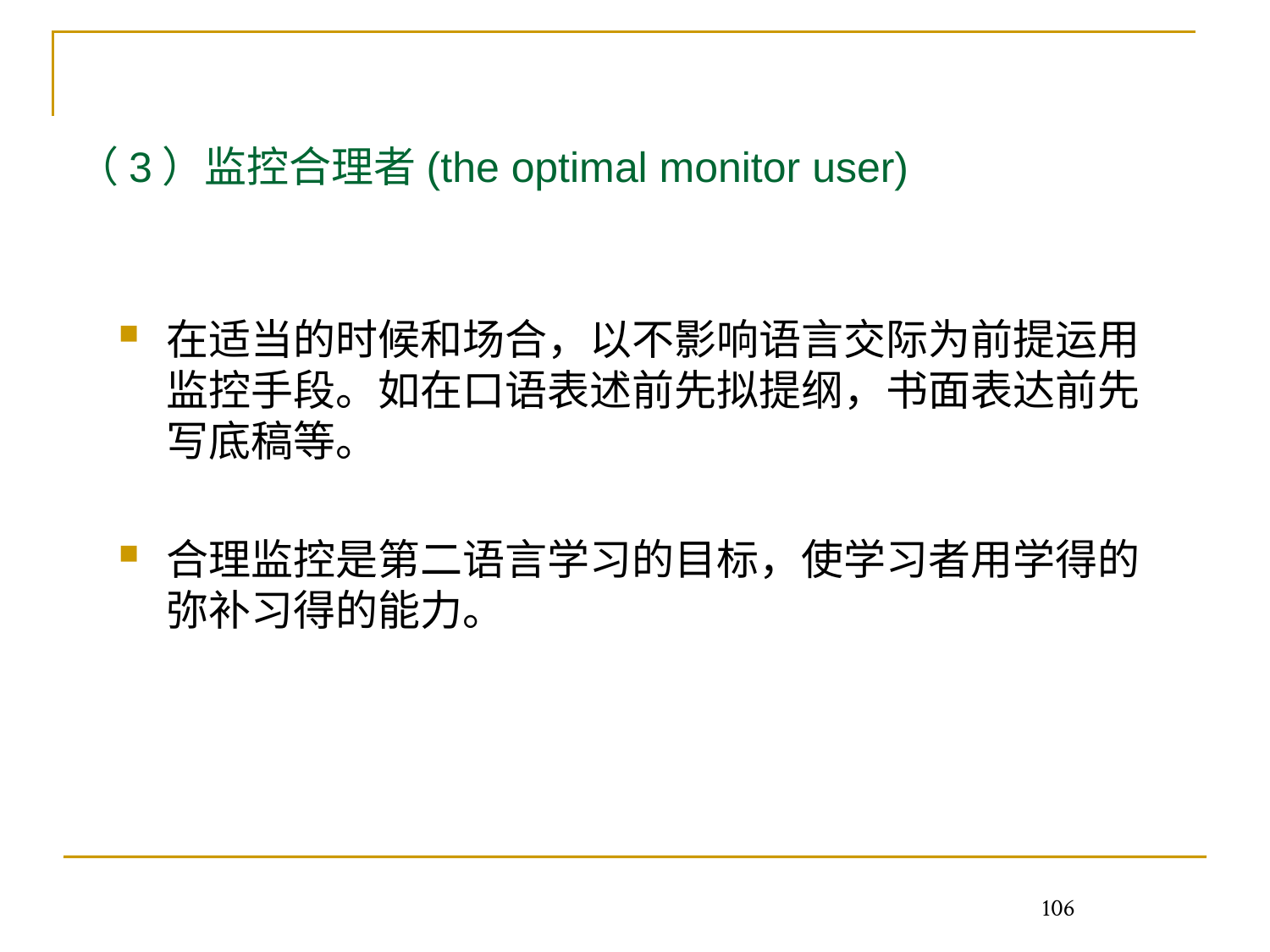

# （3）监控合理者(the optimal monitor user)
在适当的时候和场合，以不影响语言交际为前提运用监控手段。如在口语表述前先拟提纲，书面表达前先写底稿等。

合理监控是第二语言学习的目标，使学习者用学得的弥补习得的能力。
106